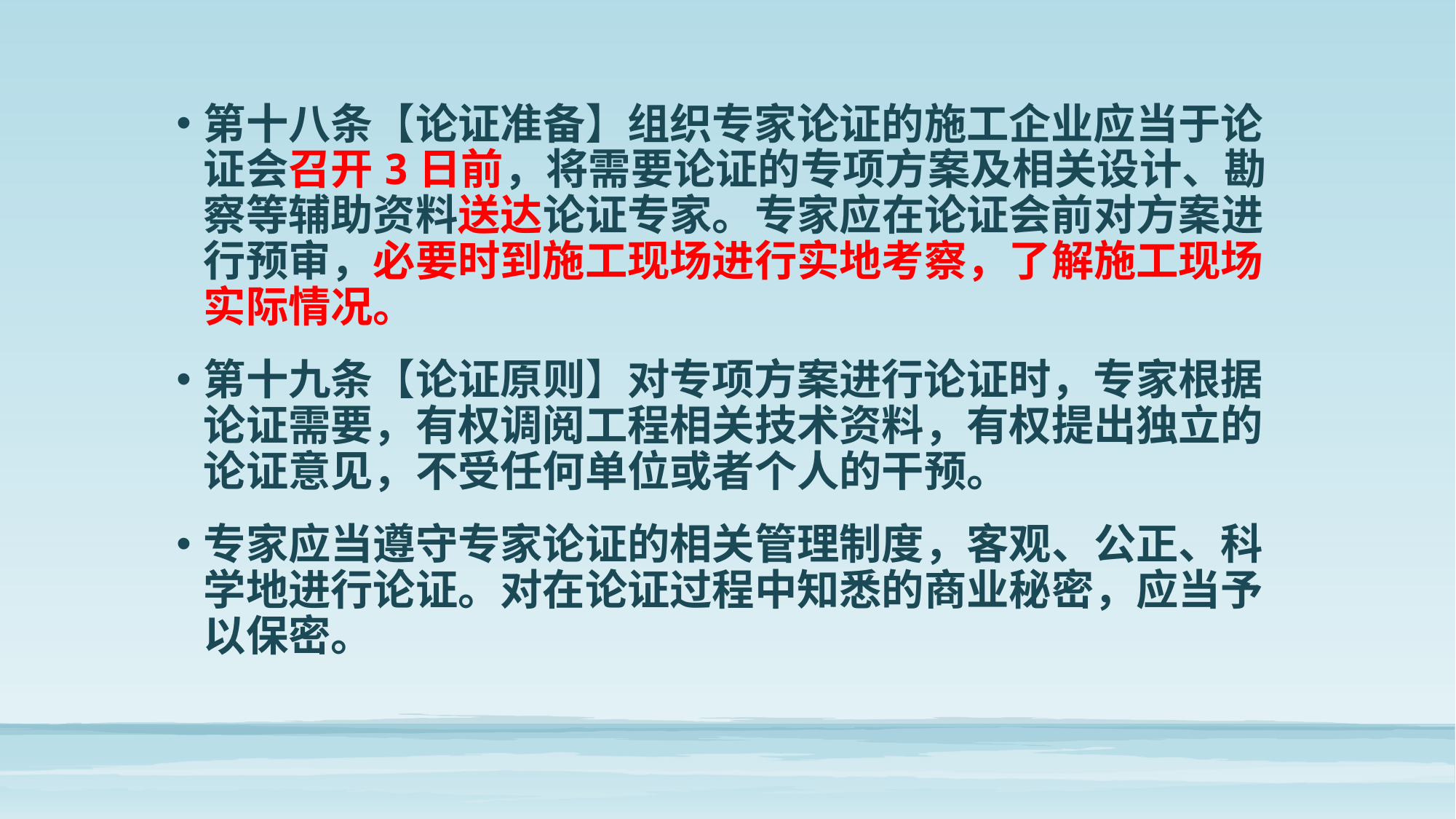

第十八条【论证准备】组织专家论证的施工企业应当于论证会召开3日前，将需要论证的专项方案及相关设计、勘察等辅助资料送达论证专家。专家应在论证会前对方案进行预审，必要时到施工现场进行实地考察，了解施工现场实际情况。
第十九条【论证原则】对专项方案进行论证时，专家根据论证需要，有权调阅工程相关技术资料，有权提出独立的论证意见，不受任何单位或者个人的干预。
专家应当遵守专家论证的相关管理制度，客观、公正、科学地进行论证。对在论证过程中知悉的商业秘密，应当予以保密。